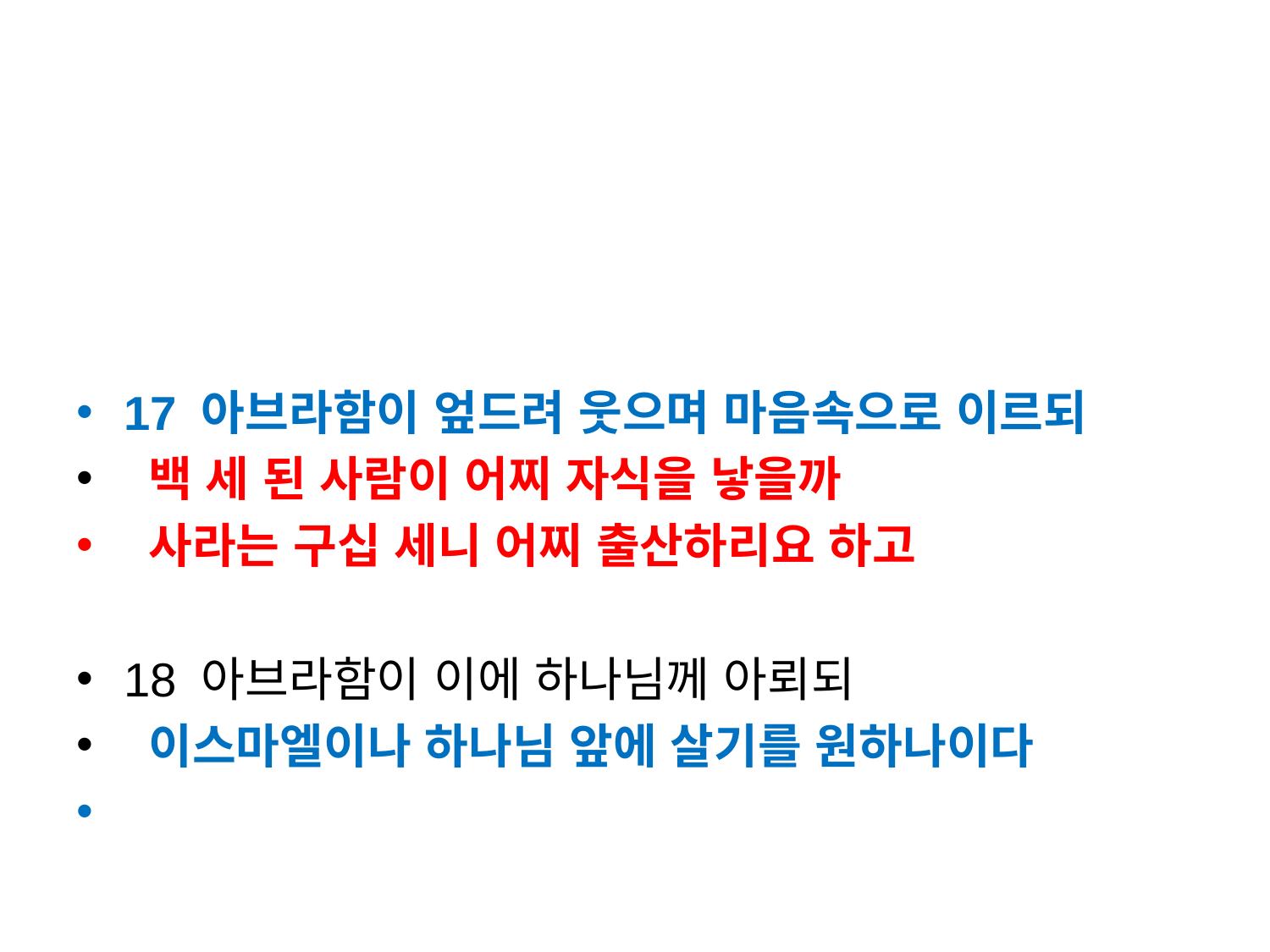

#
17 아브라함이 엎드려 웃으며 마음속으로 이르되
 백 세 된 사람이 어찌 자식을 낳을까
 사라는 구십 세니 어찌 출산하리요 하고

18 아브라함이 이에 하나님께 아뢰되
 이스마엘이나 하나님 앞에 살기를 원하나이다